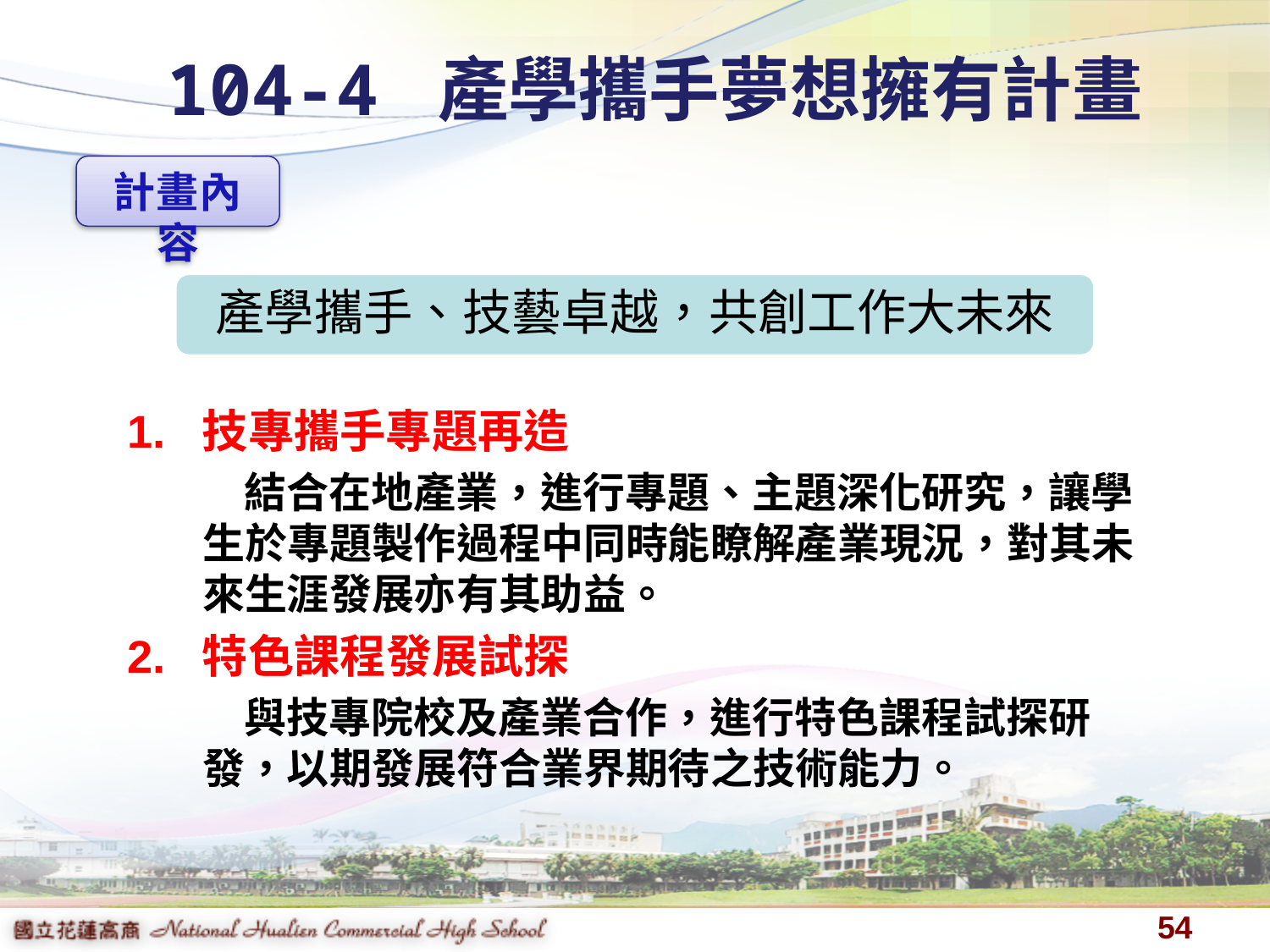

# 104-4 產學攜手夢想擁有計畫
計畫內容
產學攜手、技藝卓越，共創工作大未來
1.  技專攜手專題再造
          結合在地產業，進行專題、主題深化研究，讓學生於專題製作過程中同時能瞭解產業現況，對其未來生涯發展亦有其助益。
2.  特色課程發展試探
          與技專院校及產業合作，進行特色課程試探研發，以期發展符合業界期待之技術能力。